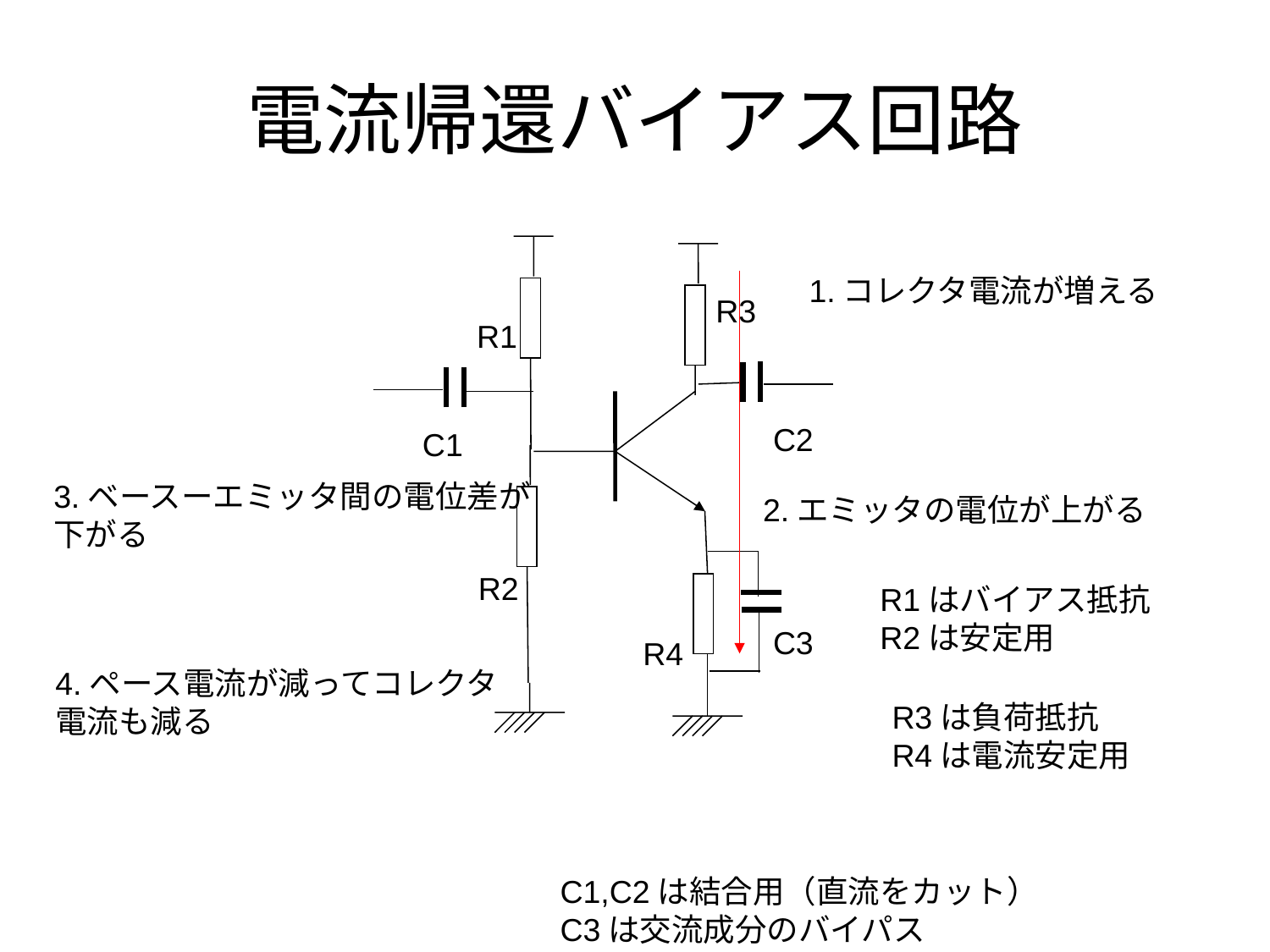

# 電流帰還バイアス回路

1.コレクタ電流が増える

R3

R1

C2
C1

3.ベースーエミッタ間の電位差が
下がる
2.エミッタの電位が上がる

R2

R1はバイアス抵抗
R2は安定用

C3
R4

4.ペース電流が減ってコレクタ
電流も減る

R3は負荷抵抗
R4は電流安定用

C1,C2は結合用（直流をカット）
C3は交流成分のバイパス